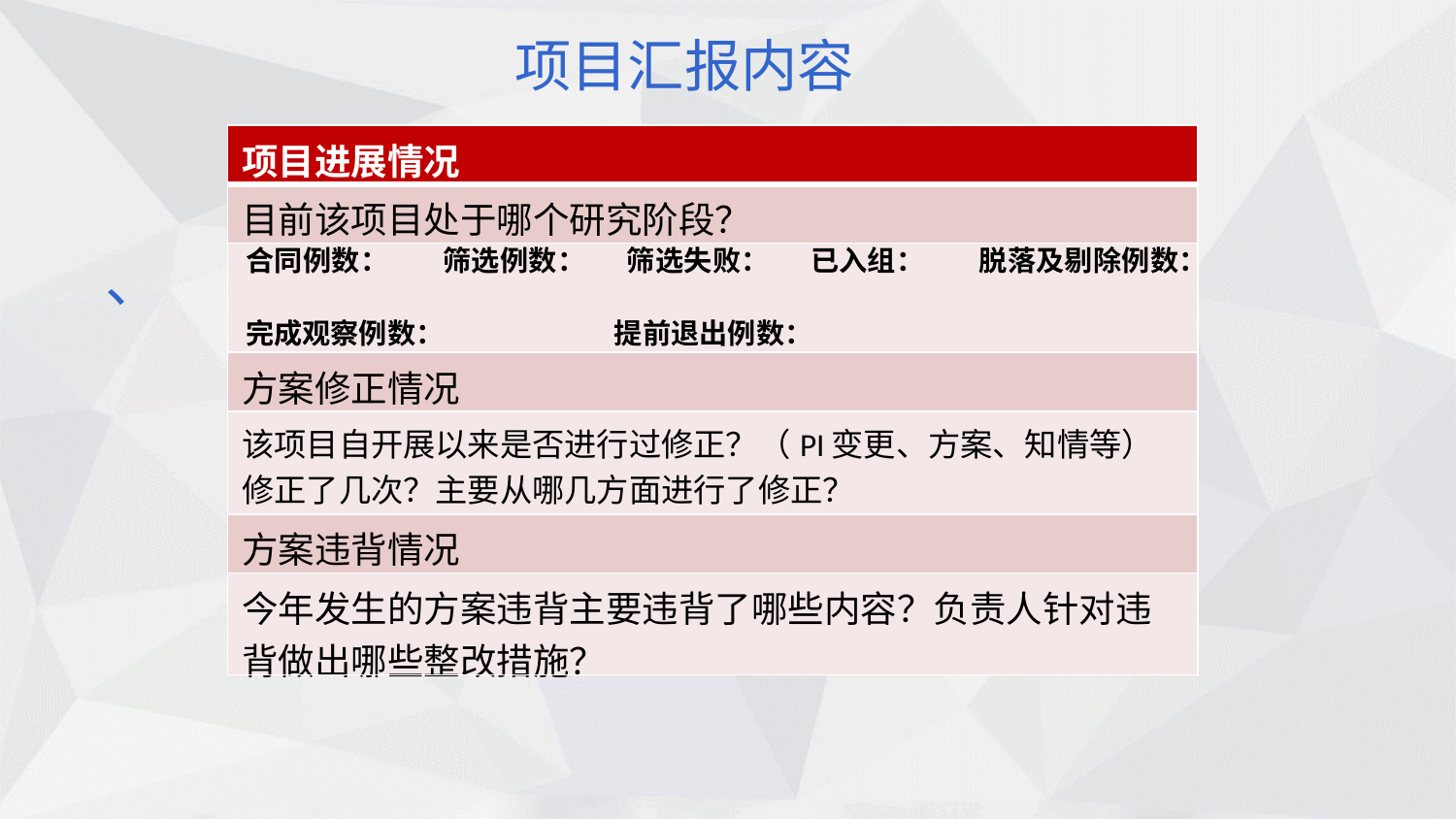

项目汇报内容
| 项目进展情况 |
| --- |
| 目前该项目处于哪个研究阶段？ |
| 合同例数： 筛选例数： 筛选失败： 已入组： 脱落及剔除例数： 完成观察例数： 提前退出例数： |
| 方案修正情况 |
| 该项目自开展以来是否进行过修正？（PI变更、方案、知情等）修正了几次？主要从哪几方面进行了修正？ |
| 方案违背情况 |
| 今年发生的方案违背主要违背了哪些内容？负责人针对违背做出哪些整改措施？ |
、